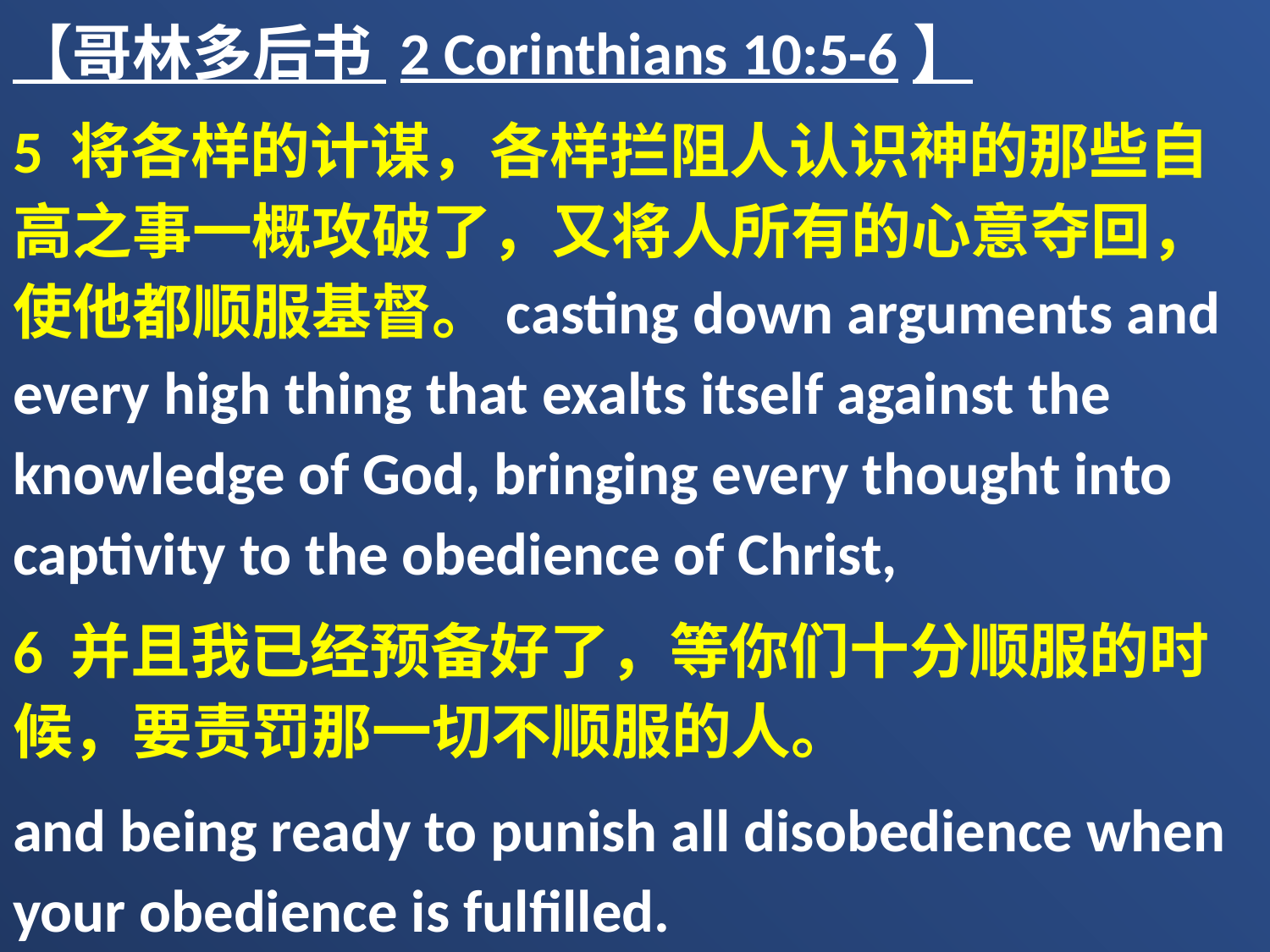

【哥林多后书 2 Corinthians 10:5-6】
5 将各样的计谋，各样拦阻人认识神的那些自高之事一概攻破了，又将人所有的心意夺回，使他都顺服基督。casting down arguments and every high thing that exalts itself against the knowledge of God, bringing every thought into captivity to the obedience of Christ,
6 并且我已经预备好了，等你们十分顺服的时候，要责罚那一切不顺服的人。
and being ready to punish all disobedience when your obedience is fulfilled.